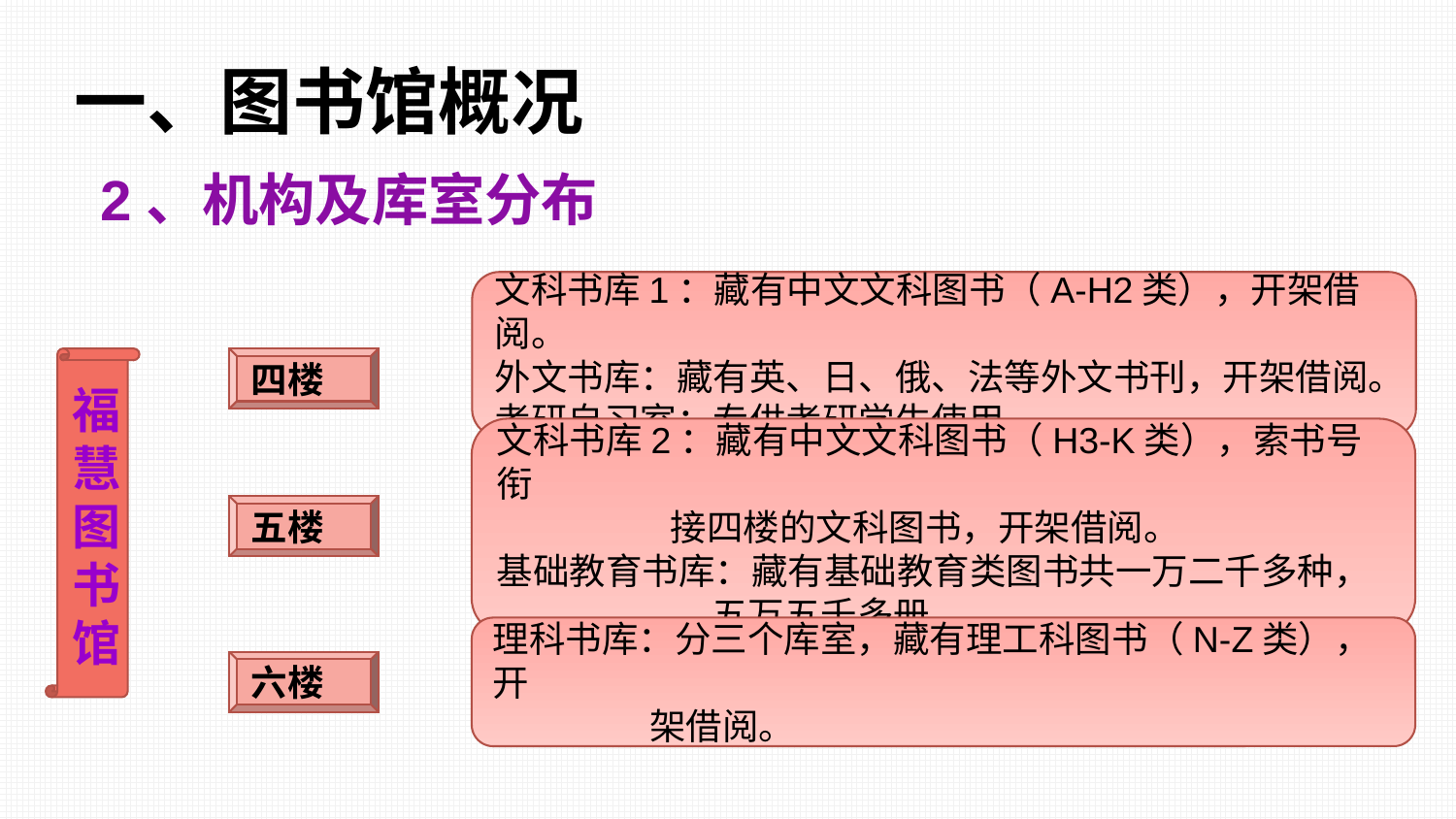

# 一、图书馆概况
2、机构及库室分布
文科书库1：藏有中文文科图书（A-H2类），开架借阅。
外文书库：藏有英、日、俄、法等外文书刊，开架借阅。
考研自习室：专供考研学生使用。
福
慧
图
书
馆
四楼
文科书库2：藏有中文文科图书（H3-K类），索书号衔
                    接四楼的文科图书，开架借阅。
基础教育书库：藏有基础教育类图书共一万二千多种，
                         五万五千多册。
五楼
理科书库：分三个库室，藏有理工科图书（N-Z类），开
                  架借阅。
六楼